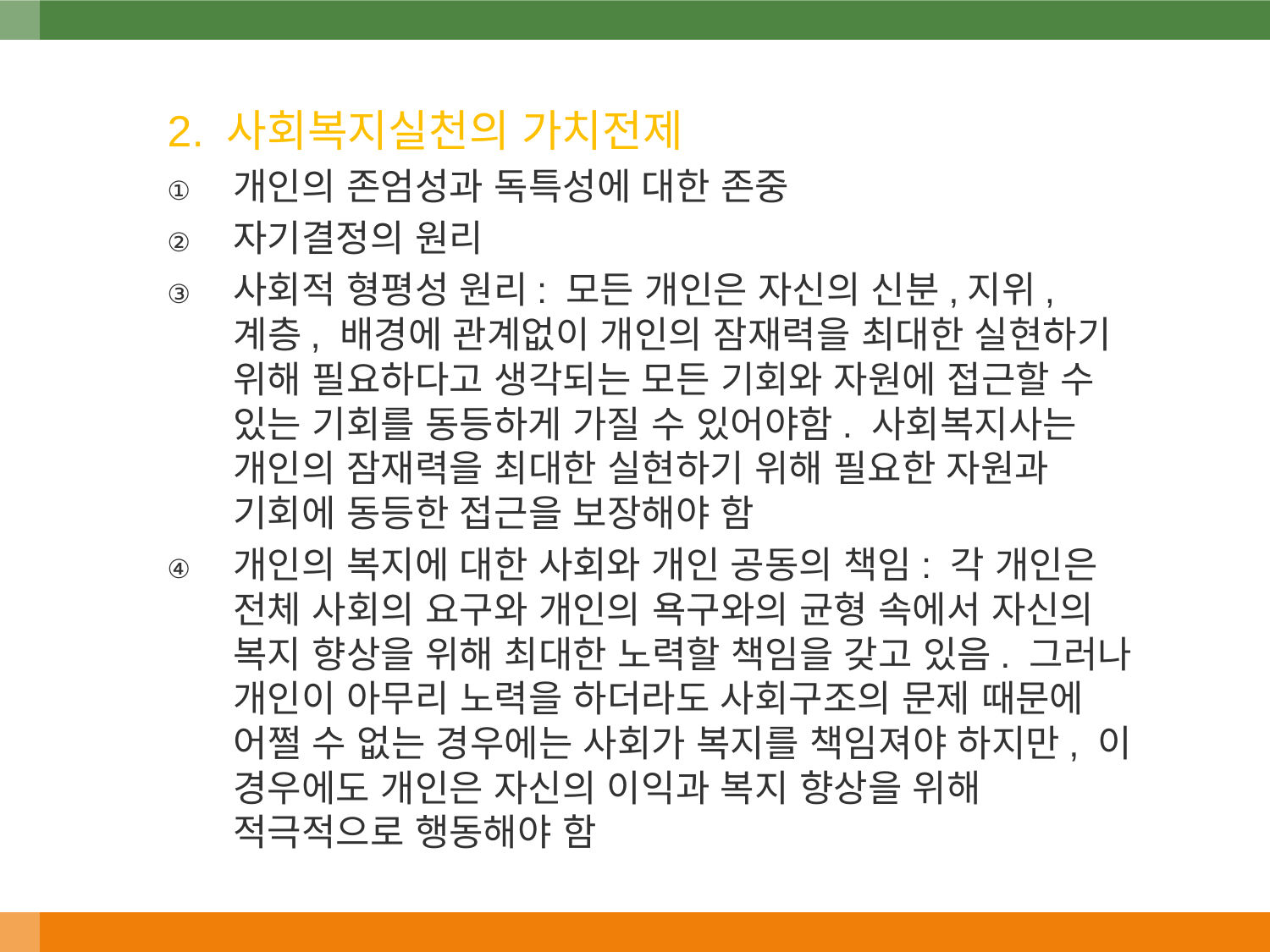

2. 사회복지실천의 가치전제
개인의 존엄성과 독특성에 대한 존중
자기결정의 원리
사회적 형평성 원리: 모든 개인은 자신의 신분,지위, 계층, 배경에 관계없이 개인의 잠재력을 최대한 실현하기 위해 필요하다고 생각되는 모든 기회와 자원에 접근할 수 있는 기회를 동등하게 가질 수 있어야함. 사회복지사는 개인의 잠재력을 최대한 실현하기 위해 필요한 자원과 기회에 동등한 접근을 보장해야 함
개인의 복지에 대한 사회와 개인 공동의 책임: 각 개인은 전체 사회의 요구와 개인의 욕구와의 균형 속에서 자신의 복지 향상을 위해 최대한 노력할 책임을 갖고 있음. 그러나 개인이 아무리 노력을 하더라도 사회구조의 문제 때문에 어쩔 수 없는 경우에는 사회가 복지를 책임져야 하지만, 이 경우에도 개인은 자신의 이익과 복지 향상을 위해 적극적으로 행동해야 함